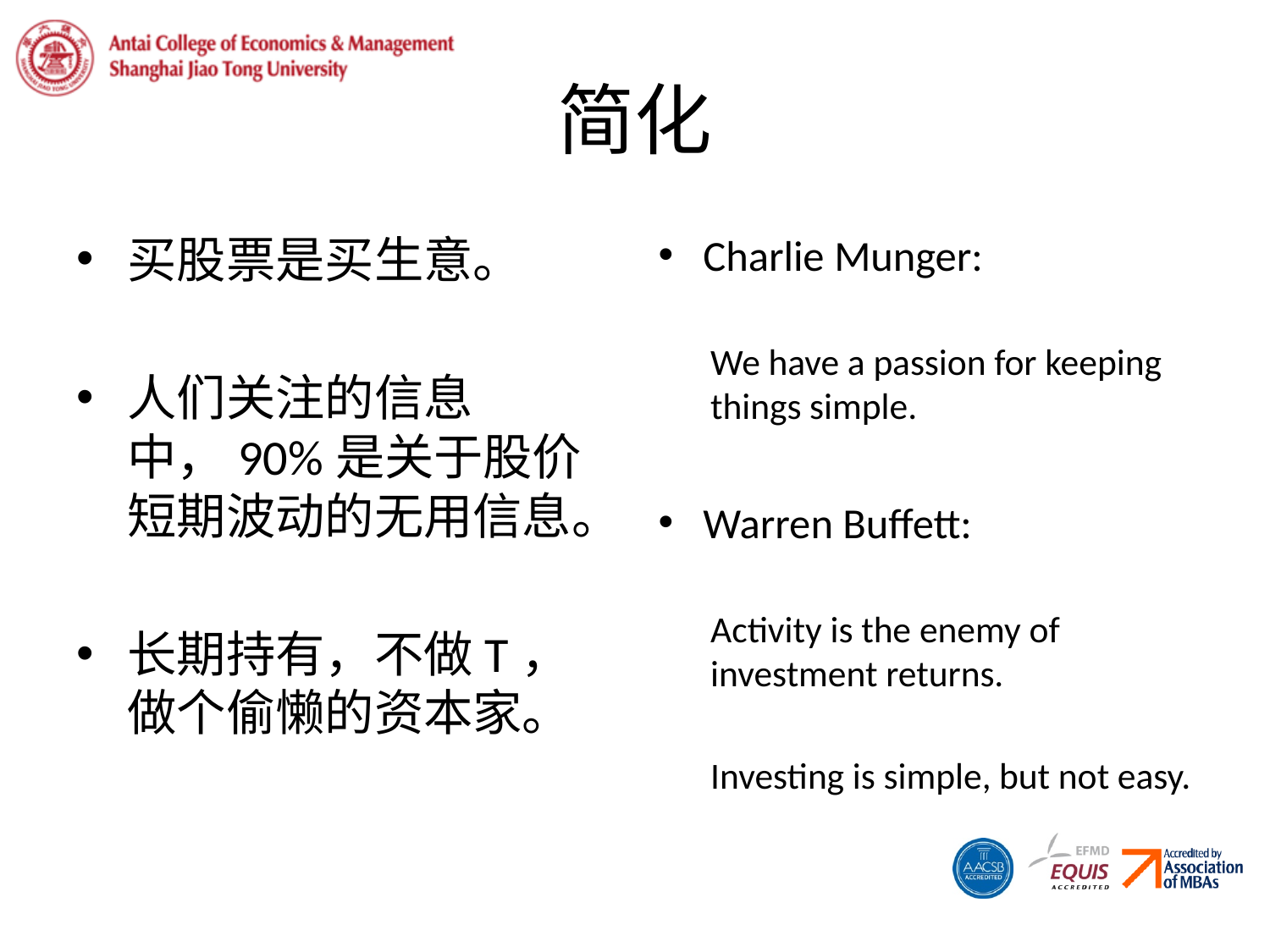

# 简化
买股票是买生意。

人们关注的信息中，90%是关于股价短期波动的无用信息。

长期持有，不做T，做个偷懒的资本家。
Charlie Munger:

We have a passion for keeping things simple.

Warren Buffett:

Activity is the enemy of investment returns.

Investing is simple, but not easy.